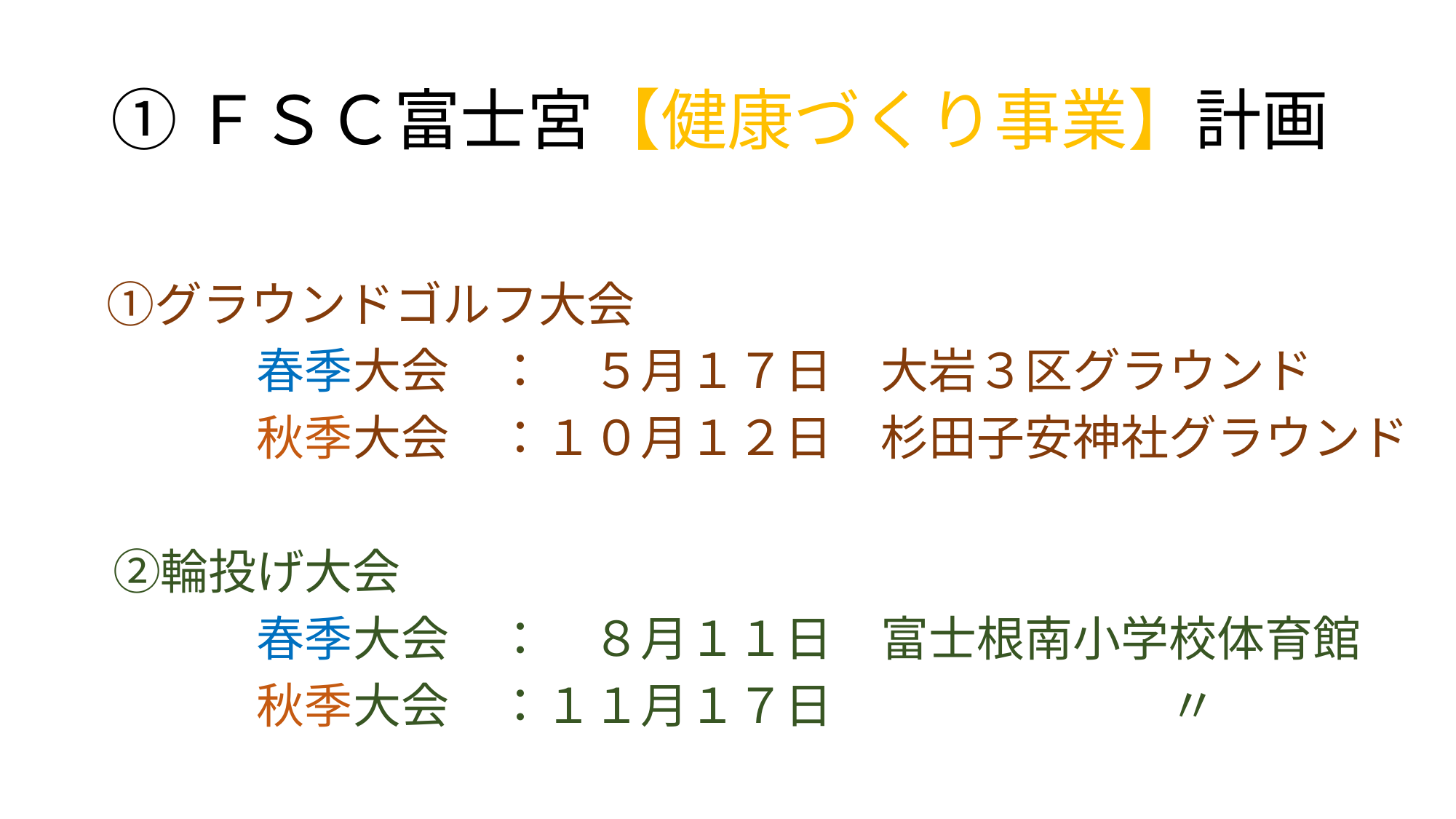

# ①ＦＳＣ富士宮【健康づくり事業】計画
　①グラウンドゴルフ大会
　　　　春季大会　：　５月１７日　大岩３区グラウンド
　　　　秋季大会　：１０月１２日　杉田子安神社グラウンド

　②輪投げ大会
　　　　春季大会　：　８月１１日　富士根南小学校体育館
　　　　秋季大会　：１１月１７日　　　　　　　〃